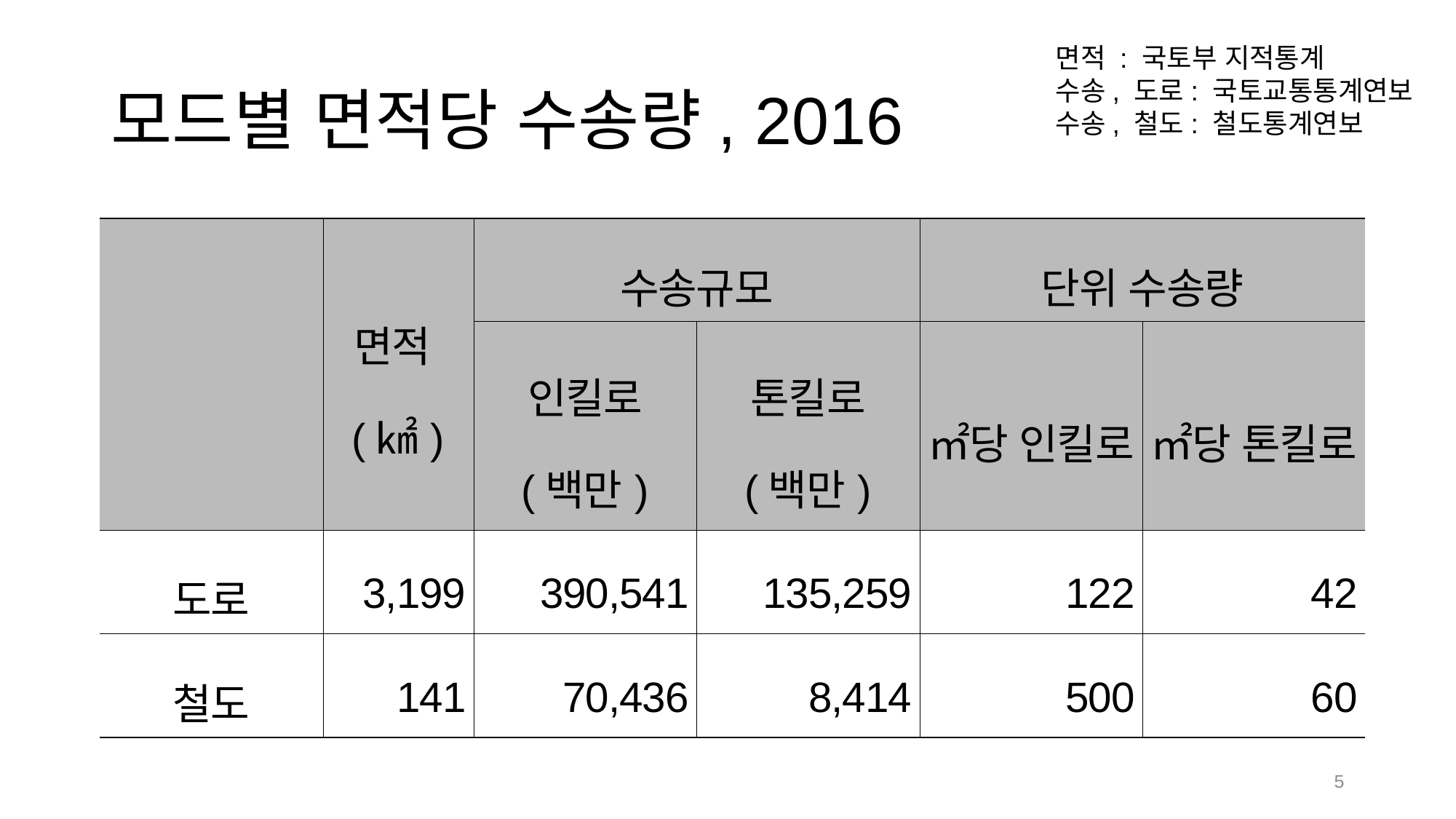

면적 : 국토부 지적통계
수송, 도로: 국토교통통계연보
수송, 철도: 철도통계연보
# 모드별 면적당 수송량, 2016
|  | 면적(㎢) | 수송규모 |  | 단위 수송량 |  |
| --- | --- | --- | --- | --- | --- |
|  |  | 인킬로 (백만) | 톤킬로 (백만) | ㎡당 인킬로 | ㎡당 톤킬로 |
| 도로 | 3,199 | 390,541 | 135,259 | 122 | 42 |
| 철도 | 141 | 70,436 | 8,414 | 500 | 60 |
5